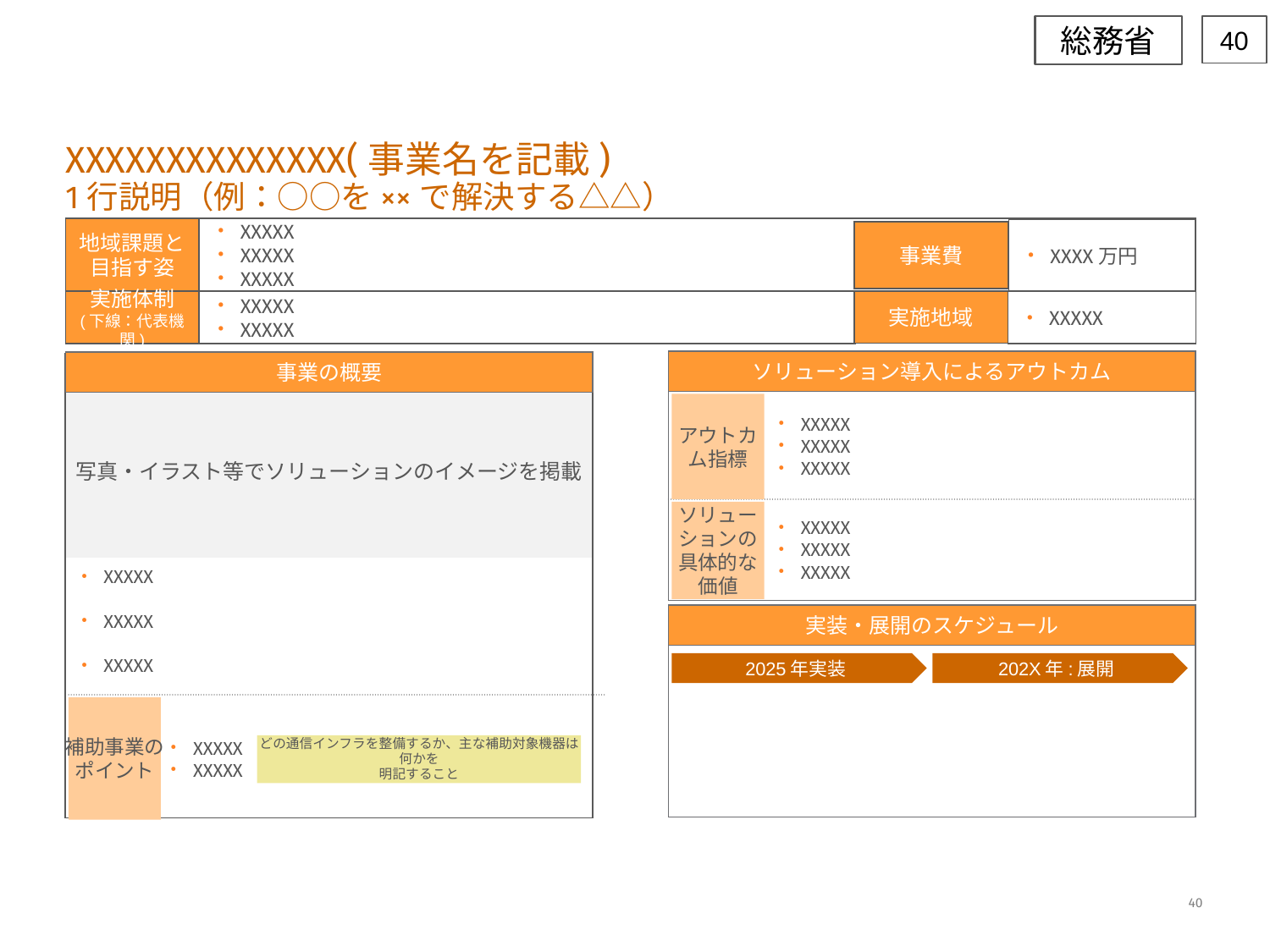

総務省
40
# XXXXXXXXXXXXXX(事業名を記載) 1行説明（例：○○を××で解決する△△）
地域課題と
目指す姿
XXXXX
XXXXX
XXXXX
XXXX万円
事業費
XXXXX
XXXXX
実施体制
(下線：代表機関)
XXXXX
実施地域
ソリューション導入によるアウトカム
事業の概要

写真・イラスト等でソリューションのイメージを掲載

XXXXX
XXXXX
XXXXX
アウトカム指標
XXXXX
XXXXX
XXXXX
ソリュー
ションの
具体的な
価値
XXXXX

XXXXX

XXXXX
実装・展開のスケジュール

2025年実装
202X年:展開
XXXXX
XXXXX
補助事業の
ポイント
どの通信インフラを整備するか、主な補助対象機器は何かを
明記すること